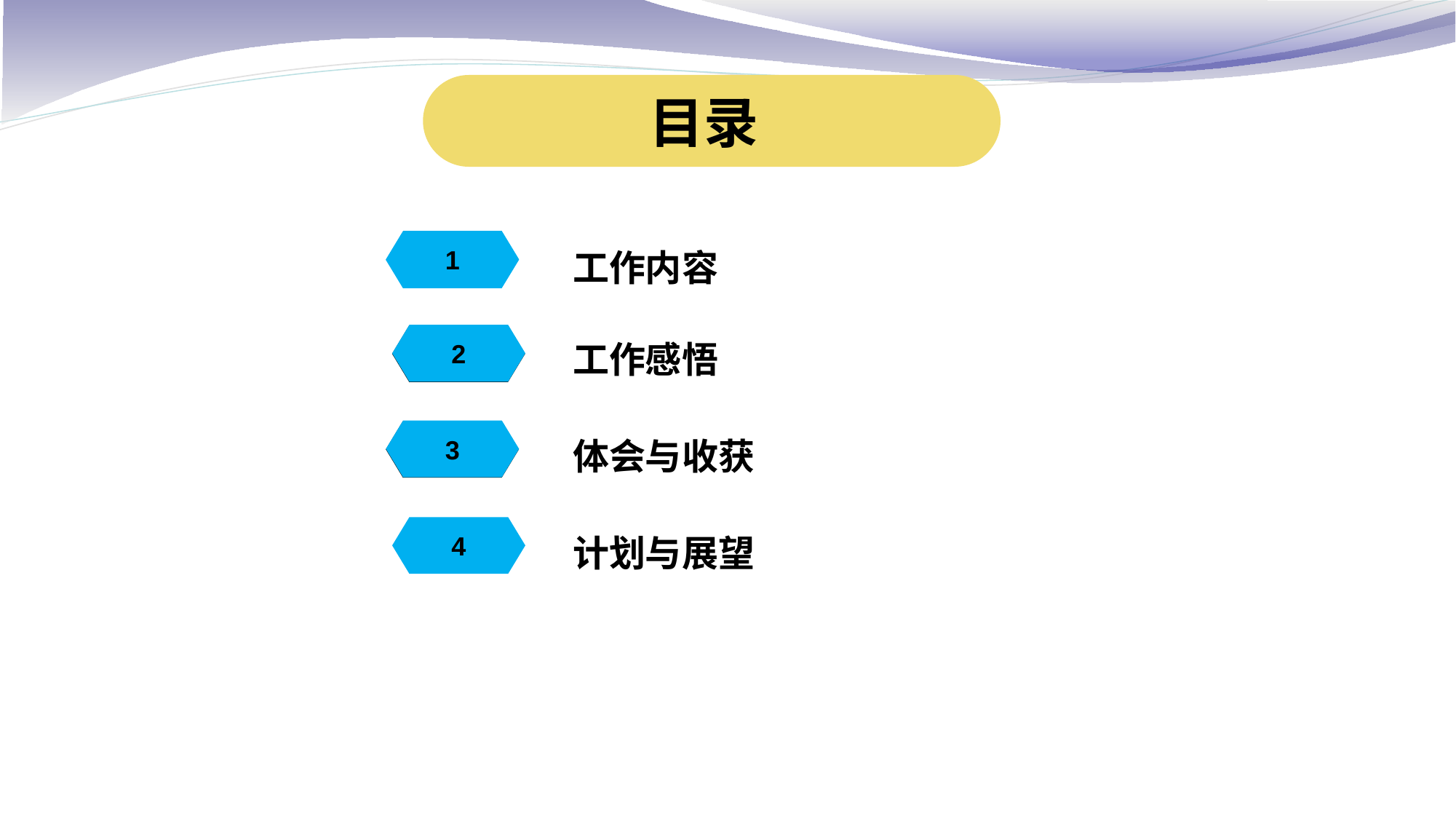

目录
工作内容
1
1
工作感悟
2
2
体会与收获
3
3
计划与展望
4